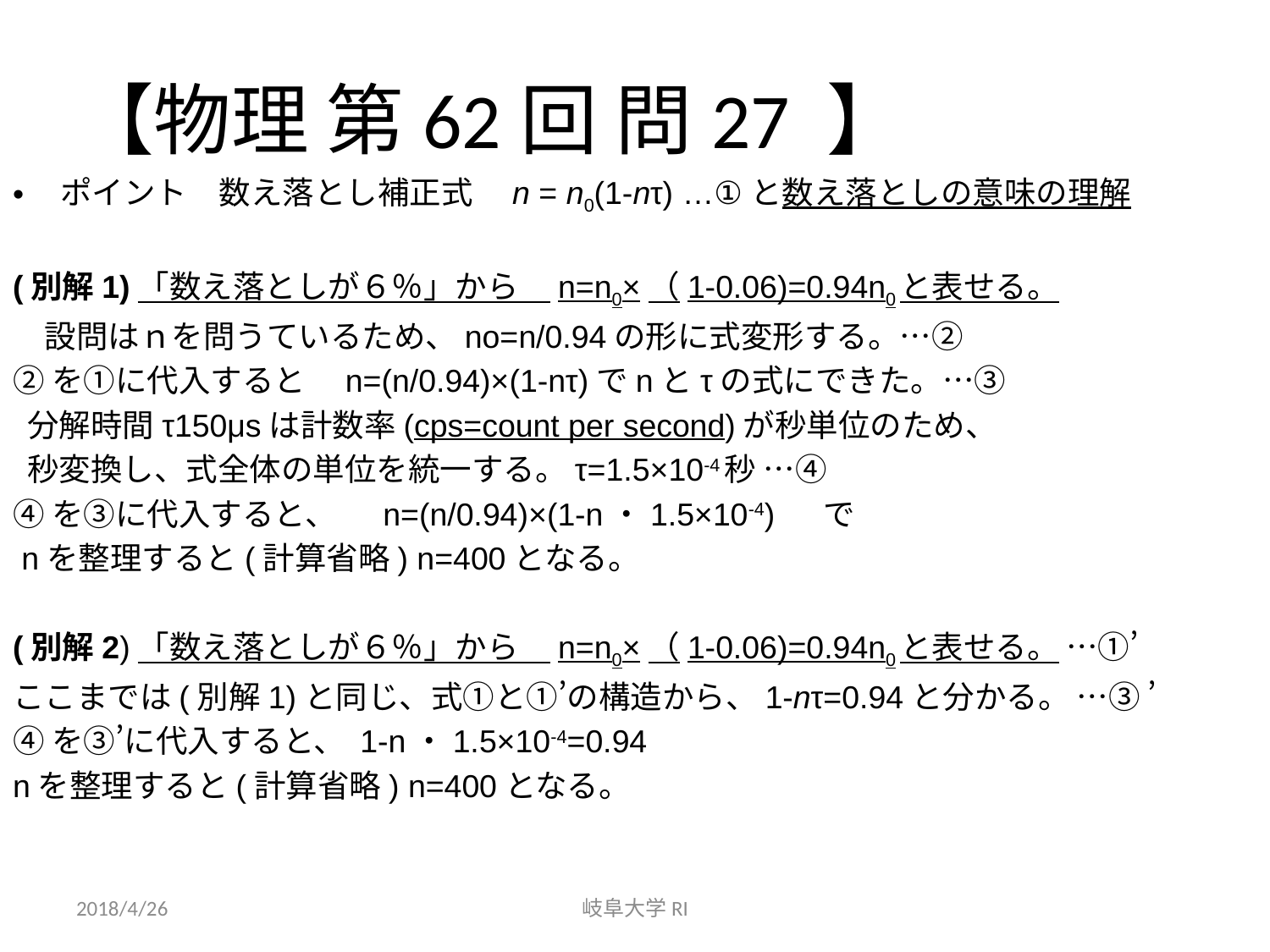

# 【物理 第62回 問27 】
ポイント　数え落とし補正式　n = n0(1-nτ) …①と数え落としの意味の理解

(別解1)「数え落としが６％」から　n=n0×（1-0.06)=0.94n0と表せる。
　設問はｎを問うているため、no=n/0.94の形に式変形する。…②
②を①に代入すると　n=(n/0.94)×(1-nτ)でnとτの式にできた。…③
 分解時間τ150μsは計数率(cps=count per second)が秒単位のため、
 秒変換し、式全体の単位を統一する。τ=1.5×10-4秒 …④
④を③に代入すると、　 n=(n/0.94)×(1-n・1.5×10-4) 　で
 nを整理すると(計算省略) n=400となる。

(別解2)「数え落としが６％」から　n=n0×（1-0.06)=0.94n0と表せる。 …①’
ここまでは(別解1)と同じ、式①と①’の構造から、1-nτ=0.94と分かる。 …③ ’
④を③’に代入すると、 1-n・1.5×10-4=0.94
nを整理すると(計算省略) n=400となる。
2018/4/26
岐阜大学RI